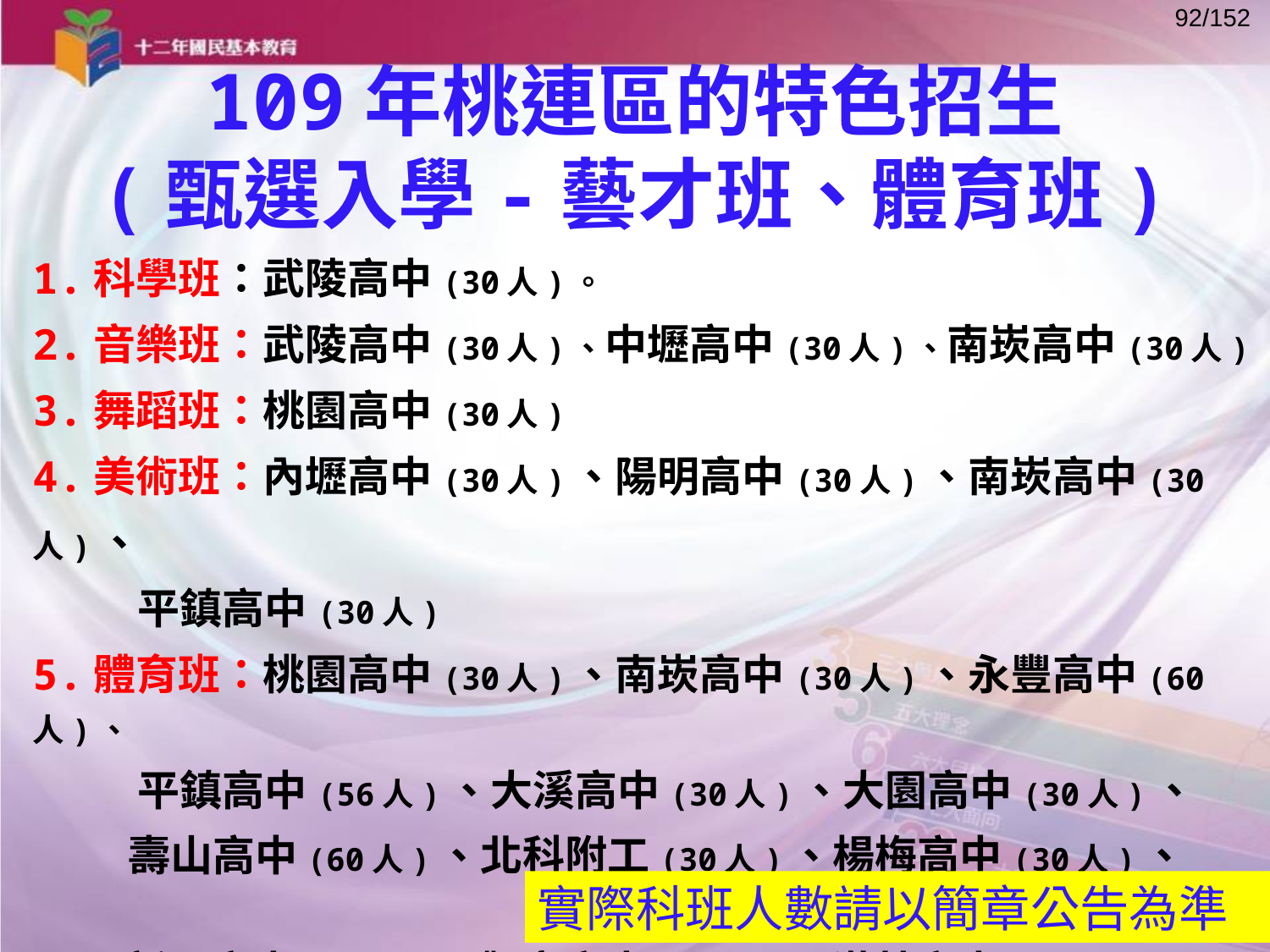

109年桃連區的特色招生
(甄選入學-藝才班、體育班)
1.科學班：武陵高中(30人)。
2.音樂班：武陵高中(30人)、中壢高中(30人)、南崁高中(30人)
3.舞蹈班：桃園高中(30人)
4.美術班：內壢高中(30人)、陽明高中(30人)、南崁高中(30人)、
          平鎮高中(30人)
5.體育班：桃園高中(30人)、南崁高中(30人)、永豐高中(60人)、
          平鎮高中(56人)、大溪高中(30人)、大園高中(30人)、
          壽山高中(60人)、北科附工(30人)、楊梅高中(30人)、
             新屋高中(30人)、觀音高中(30人)、漢英高中(30人)
實際科班人數請以簡章公告為準

實際科班數請以簡章公告為準